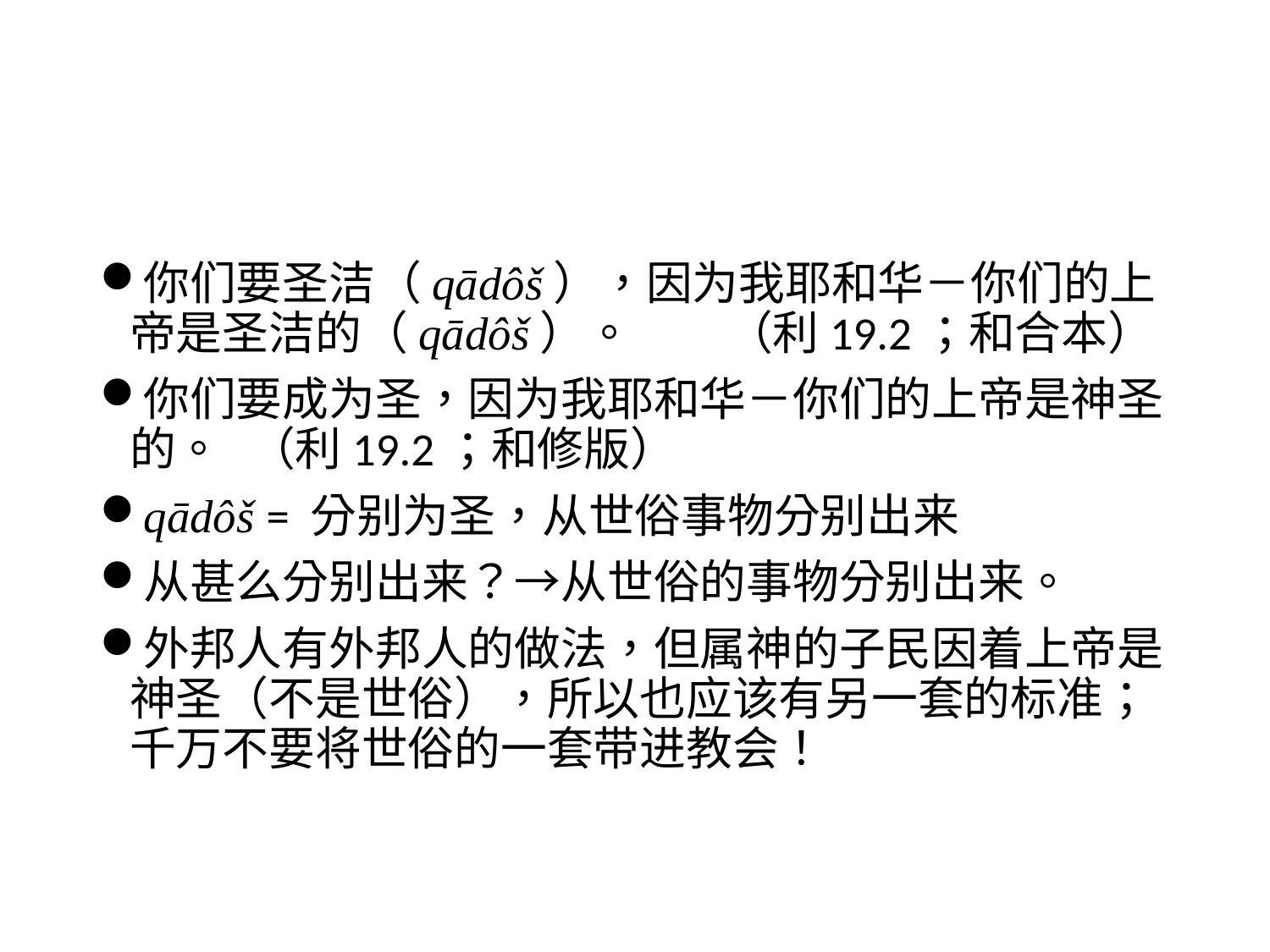

#
你们要圣洁（qādôš），因为我耶和华－你们的上帝是圣洁的（qādôš）。	（利19.2；和合本）
你们要成为圣，因为我耶和华－你们的上帝是神圣的。				（利19.2；和修版）
qādôš = 分别为圣，从世俗事物分别出来
从甚么分别出来？→从世俗的事物分别出来。
外邦人有外邦人的做法，但属神的子民因着上帝是神圣（不是世俗），所以也应该有另一套的标准；千万不要将世俗的一套带进教会！